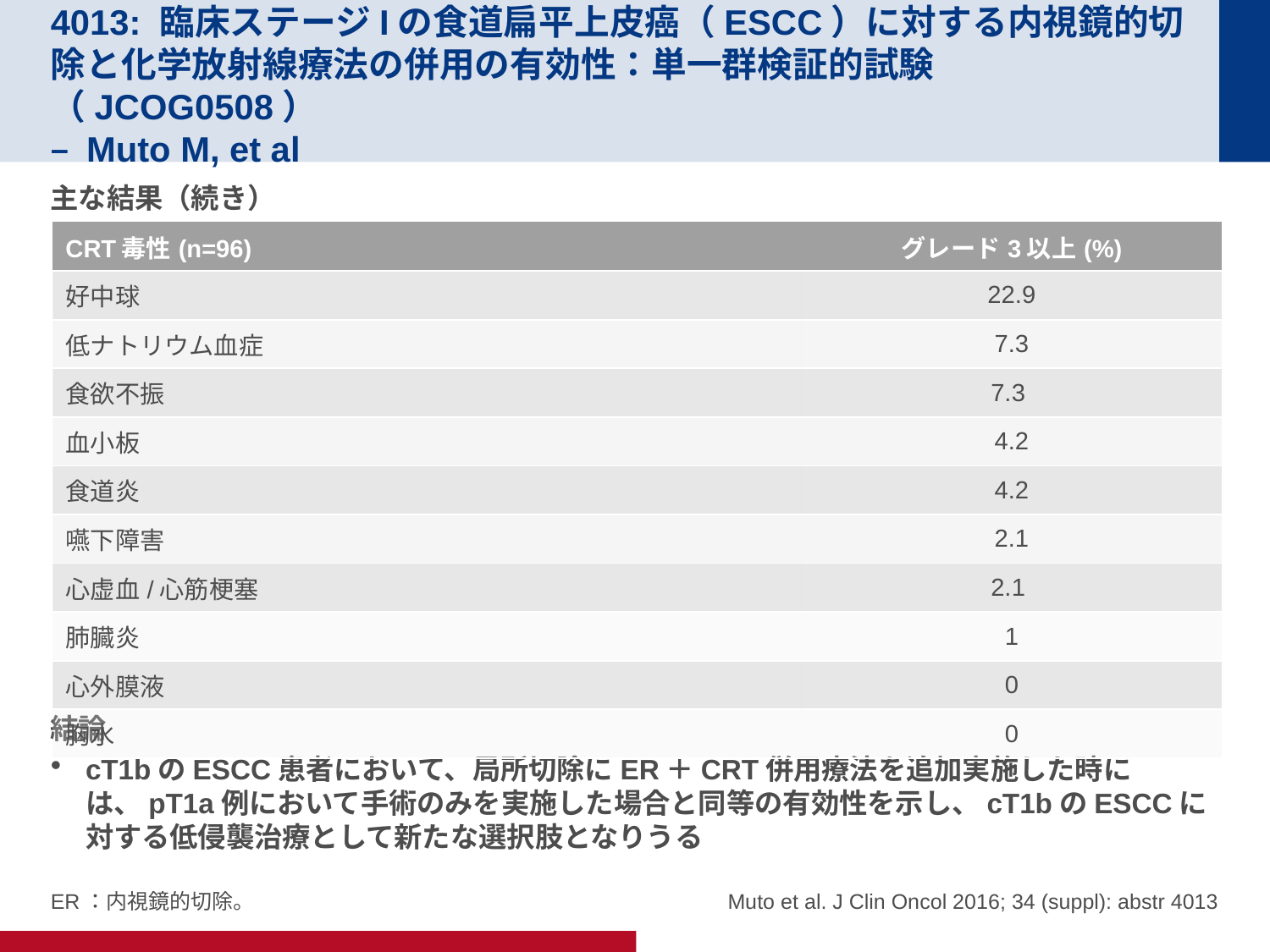

# 4013: 臨床ステージIの食道扁平上皮癌（ESCC）に対する内視鏡的切除と化学放射線療法の併用の有効性：単一群検証的試験（JCOG0508） – Muto M, et al
主な結果（続き）

結論
cT1bのESCC患者において、局所切除にER＋CRT併用療法を追加実施した時には、pT1a例において手術のみを実施した場合と同等の有効性を示し、cT1bのESCCに対する低侵襲治療として新たな選択肢となりうる

| CRT毒性(n=96) | グレード3以上(%) |
| --- | --- |
| 好中球 | 22.9 |
| 低ナトリウム血症 | 7.3 |
| 食欲不振 | 7.3 |
| 血小板 | 4.2 |
| 食道炎 | 4.2 |
| 嚥下障害 | 2.1 |
| 心虚血/心筋梗塞 | 2.1 |
| 肺臓炎 | 1 |
| 心外膜液 | 0 |
| 胸水 | 0 |
 Muto et al. J Clin Oncol 2016; 34 (suppl): abstr 4013
ER：内視鏡的切除。